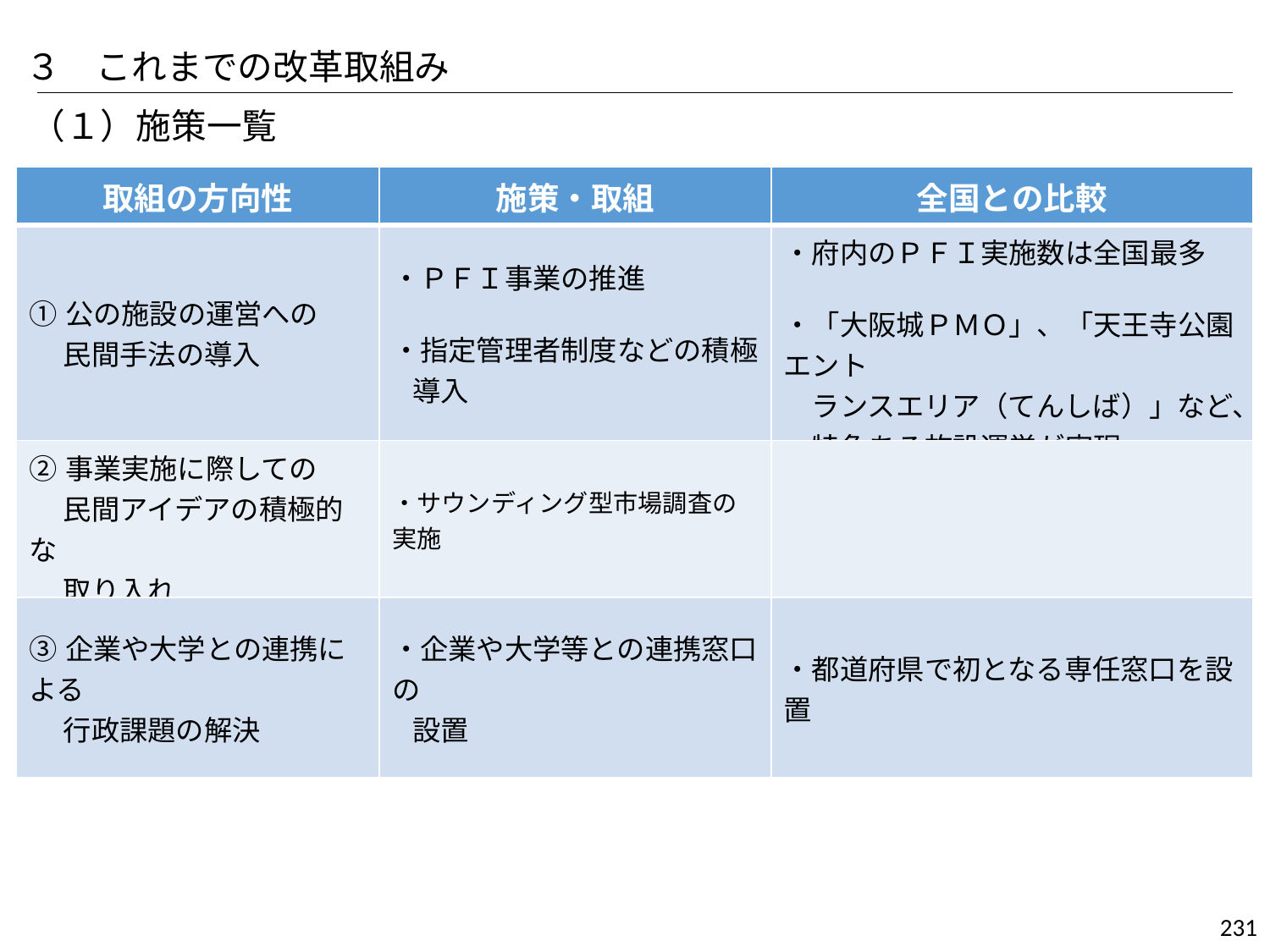

３　これまでの改革取組み
（１）施策一覧
| 取組の方向性 | 施策・取組 | 全国との比較 |
| --- | --- | --- |
| ①公の施設の運営への 　 民間手法の導入 | ・ＰＦＩ事業の推進 ・指定管理者制度などの積極 導入 | ・府内のＰＦＩ実施数は全国最多 ・「大阪城ＰＭＯ」、「天王寺公園エント 　ランスエリア（てんしば）」など、 　特色ある施設運営が実現 |
| ②事業実施に際しての 　 民間アイデアの積極的な 　 取り入れ | ・サウンディング型市場調査の実施 |  |
| ③企業や大学との連携による 　 行政課題の解決 | ・企業や大学等との連携窓口の　 設置 | ・都道府県で初となる専任窓口を設置 |
231